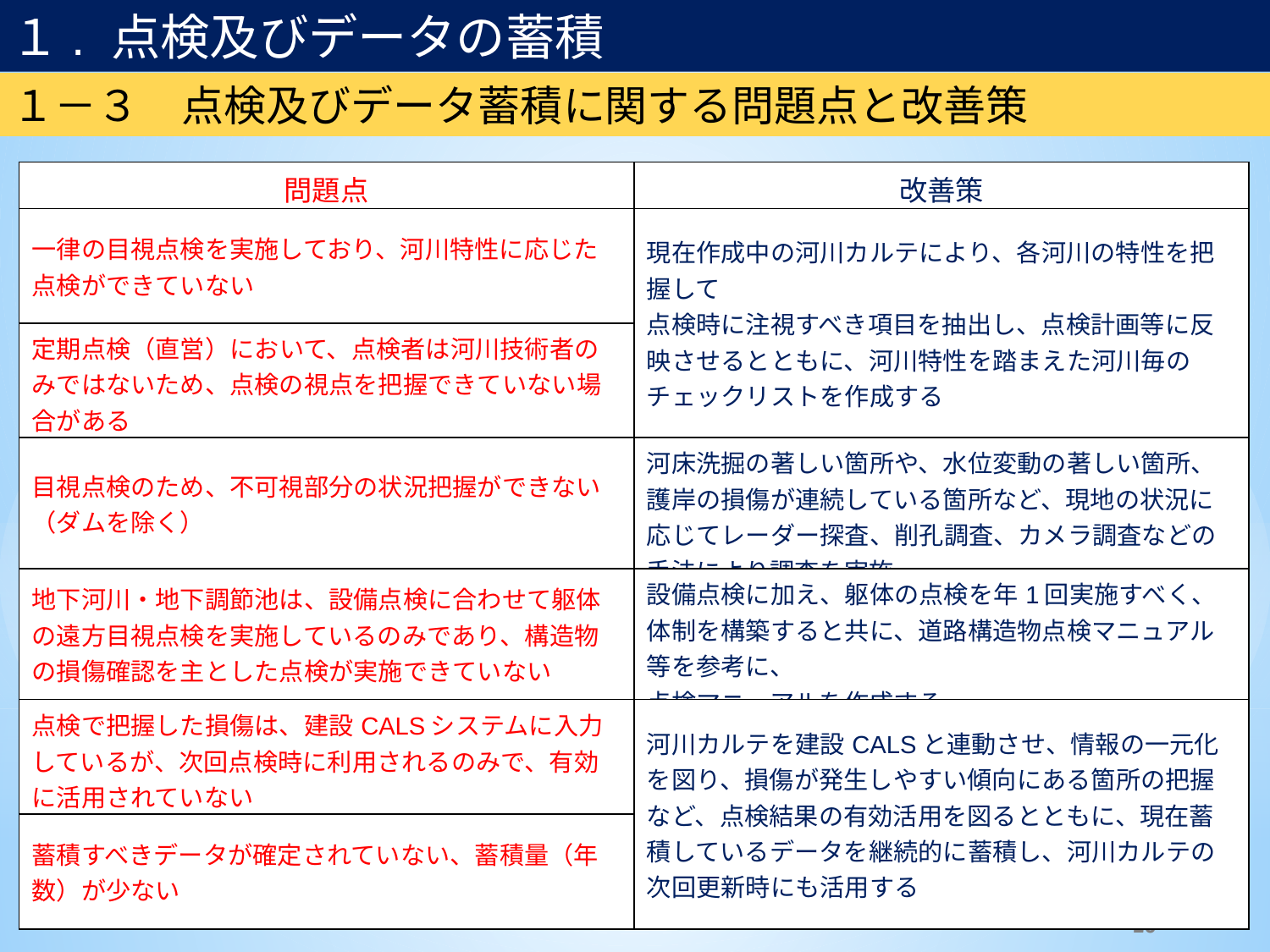

１. 点検及びデータの蓄積
≪修正箇所≫
ページ追加
１－３　点検及びデータ蓄積に関する問題点と改善策
| 問題点 | 課題 | 改善策 | 備考 |
| --- | --- | --- | --- |
| 目視点検のため、不可視部分の状況把握ができない（ダムを除く） | 不可視部分の点検手法の確立、点検すべき区間の選定（条件設定）の検討が必要 | 状況に応じて、レーダー探査、削孔調査、カメラ調査などの手法により調査を実施。現地の状況や河川カルテ等により、調査区間を選定する。 | レーダー探査費用　約5千円/m 削孔調査費用約90千円/箇所　 カメラ調査費用　約30千円/箇所 |
| 定期点検と日常点検では点検者が異なるため、互いに関連性をもった点検ができていない | 定期点検と日常点検で情報の共有化を図り、相互に連携した点検が実施できる体系構築が必要 | 定期点検時には日常点検結果を確認し、定期点検終了後は、日常点検担当者へ結果を報告 |  |
| 一律の目視点検を実施しており、河川特性に応じた点検ができていない | 各河川の特性に応じた点検手法の構築が必要 | 河川カルテにより各河川の特性を把握し、点検時に注視すべき項目を確定させて、点検計画に反映させる | H27年度中に全河川で河川カルテを作成予定 |
| 地下河川・地下調節池は、設備点検に合わせて躯体の遠方目視点検を実施しているのみであり、構造物の損傷確認を主とした点検が実施できていない | 構造物点検の点検マニュアルの作成、点検体制の構築を図る必要がある | 設備点検に加え、躯体の点検を年1回実施すべく、体制を構築すると共に、点検マニュアルを作成する | アウトソーシング費用 |
| 直営点検において、点検者は河川技術者のみではないため、点検の視点を把握できていない場合がある | 点検時に確認すべき項目を明確にし、点検すべき視点を明確にする | 点検項目のチェックリスト作成するとともに、河川技術者でない職員には研修や説明会の開催等により、周知を図る |  |
| 点検で把握した損傷は、建設CALSシステムに入力しているが、次回点検時に利用されるのみで、有効に活用されていない | 点検結果及び河川カルテを利用し、有効活用手法の検討 | 河川カルテを建設CALSと連動させ、情報の一元化を図り、損傷が発生しやすい傾向にある箇所の把握など、点検結果の有効活用を図る |  |
| 蓄積すべきデータが確定されていない、蓄積量（年数）が少ない | 今後の長寿命化検討のために必要となるデータを確定させ、継続的に蓄積していく必要がある | 現在の蓄積データに加え、今後の維持管理に必要なデータを蓄積する |  |
| 問題点 | 改善策 |
| --- | --- |
| 一律の目視点検を実施しており、河川特性に応じた点検ができていない | 現在作成中の河川カルテにより、各河川の特性を把握して 点検時に注視すべき項目を抽出し、点検計画等に反映させるとともに、河川特性を踏まえた河川毎のチェックリストを作成する |
| 定期点検（直営）において、点検者は河川技術者のみではないため、点検の視点を把握できていない場合がある |  |
| 目視点検のため、不可視部分の状況把握ができない（ダムを除く） | 河床洗掘の著しい箇所や、水位変動の著しい箇所、護岸の損傷が連続している箇所など、現地の状況に応じてレーダー探査、削孔調査、カメラ調査などの手法により調査を実施 |
| 地下河川・地下調節池は、設備点検に合わせて躯体の遠方目視点検を実施しているのみであり、構造物の損傷確認を主とした点検が実施できていない | 設備点検に加え、躯体の点検を年1回実施すべく、体制を構築すると共に、道路構造物点検マニュアル等を参考に、 点検マニュアルを作成する |
| 点検で把握した損傷は、建設CALSシステムに入力しているが、次回点検時に利用されるのみで、有効に活用されていない | 河川カルテを建設CALSと連動させ、情報の一元化を図り、損傷が発生しやすい傾向にある箇所の把握など、点検結果の有効活用を図るとともに、現在蓄積しているデータを継続的に蓄積し、河川カルテの次回更新時にも活用する |
| 蓄積すべきデータが確定されていない、蓄積量（年数）が少ない |  |
20